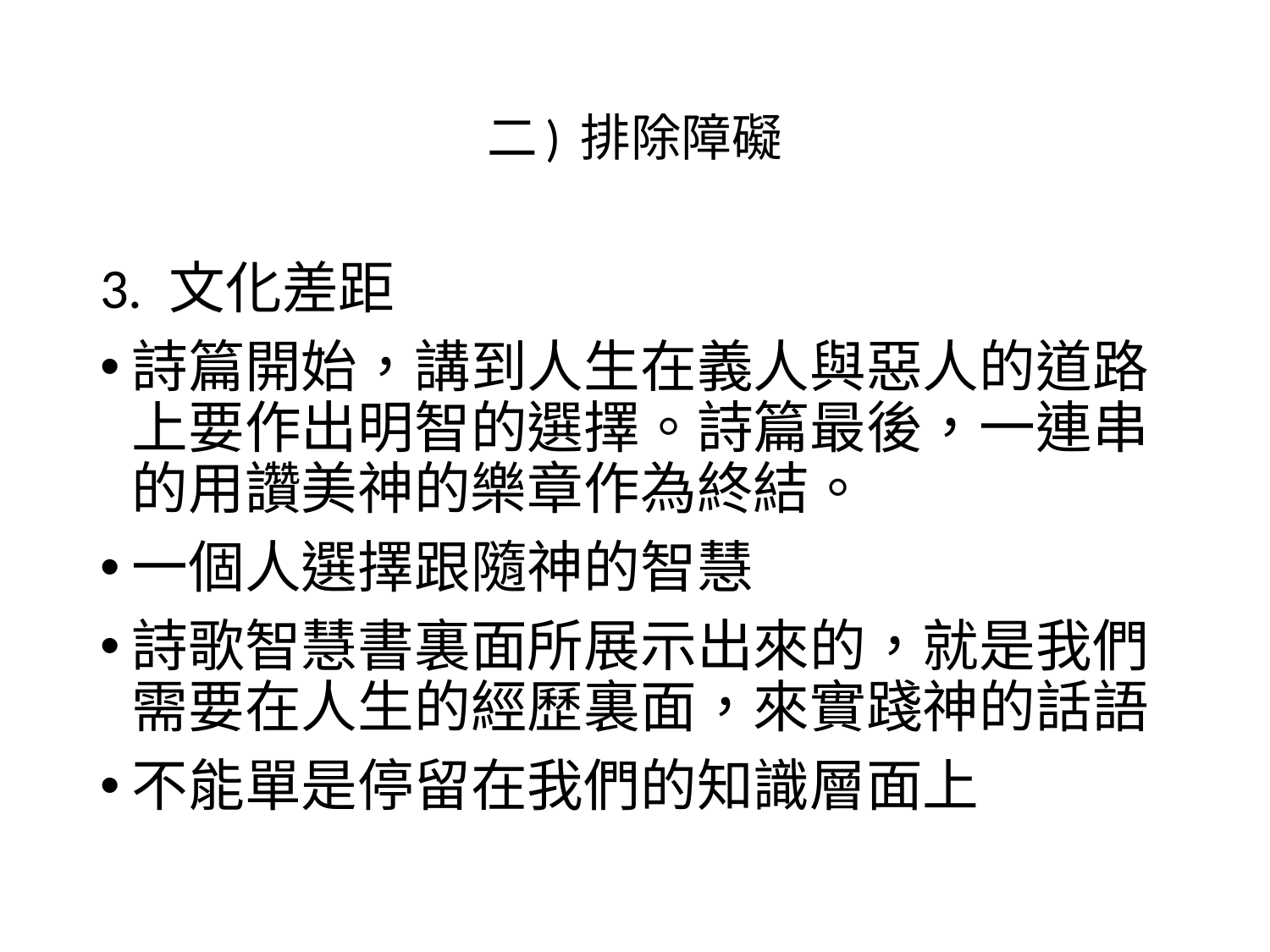

# 二) 排除障礙
3. 文化差距
詩篇開始，講到人生在義人與惡人的道路上要作出明智的選擇。詩篇最後，一連串的用讚美神的樂章作為終結。
一個人選擇跟隨神的智慧
詩歌智慧書裏面所展示出來的，就是我們需要在人生的經歷裏面，來實踐神的話語
不能單是停留在我們的知識層面上